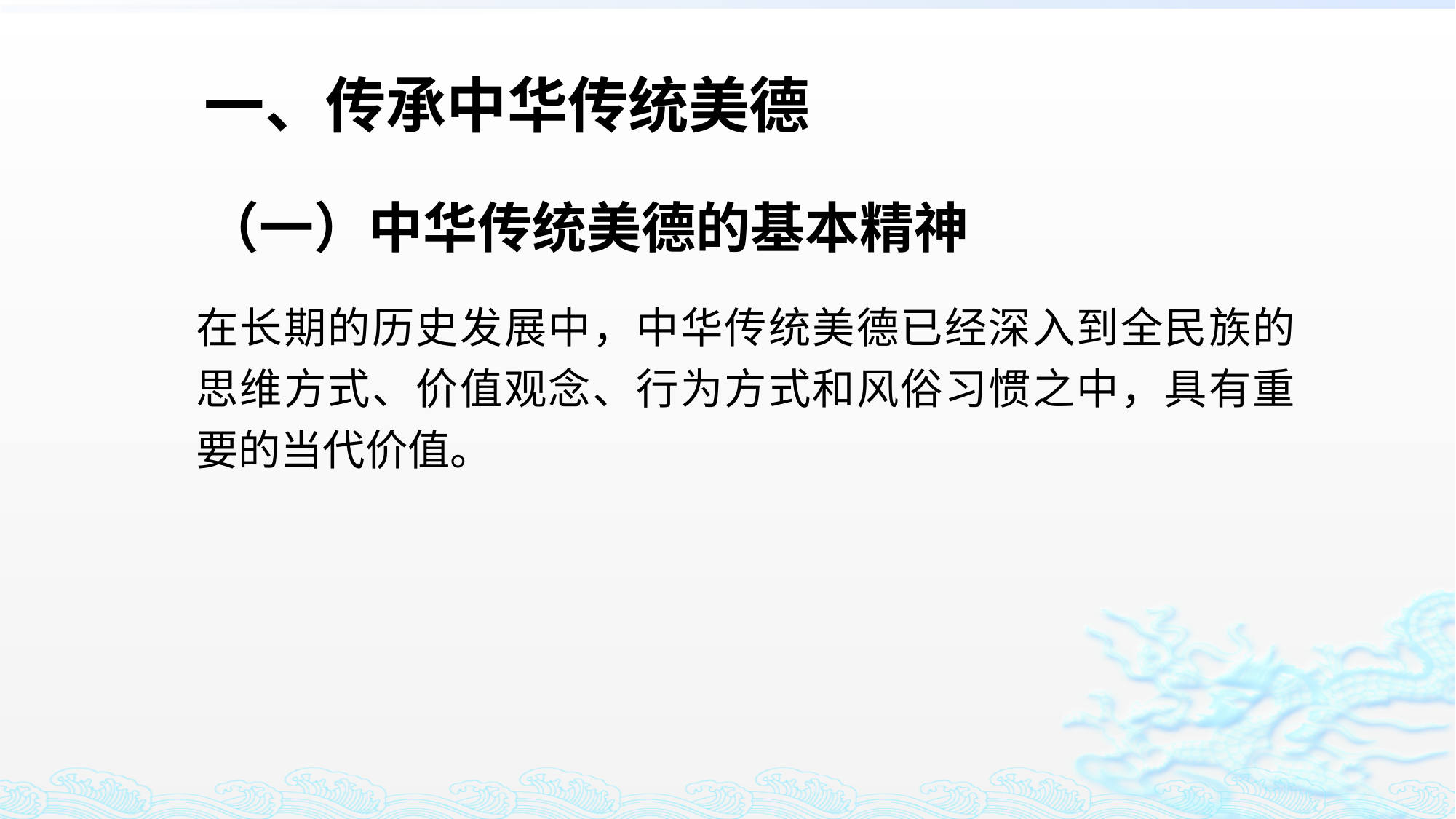

一、传承中华传统美德
（一）中华传统美德的基本精神
在长期的历史发展中，中华传统美德已经深入到全民族的思维方式、价值观念、行为方式和风俗习惯之中，具有重要的当代价值。